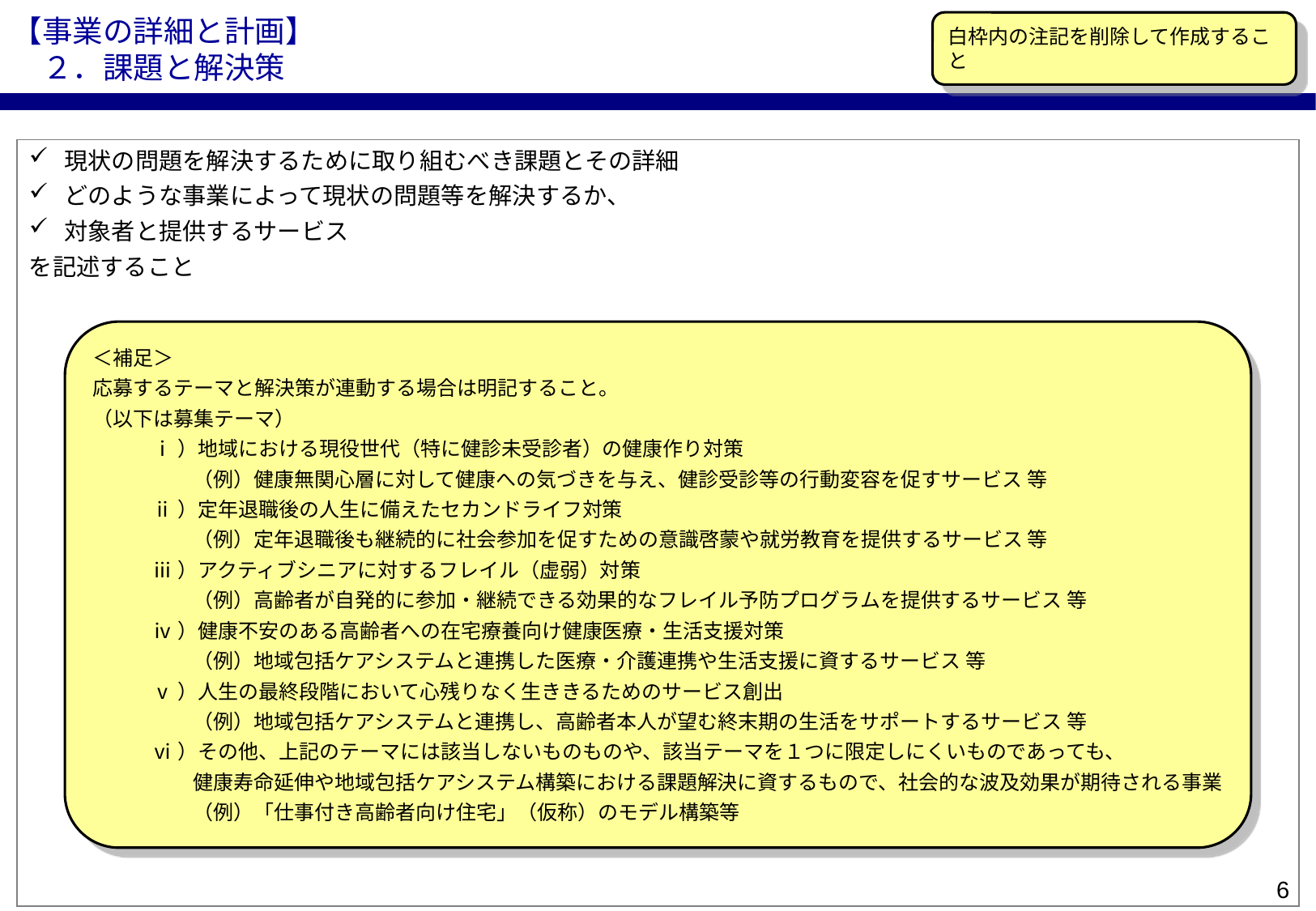

【事業の詳細と計画】
　２．課題と解決策
白枠内の注記を削除して作成すること
現状の問題を解決するために取り組むべき課題とその詳細
どのような事業によって現状の問題等を解決するか、
対象者と提供するサービス
を記述すること
＜補足＞
応募するテーマと解決策が連動する場合は明記すること。
（以下は募集テーマ）
ⅰ）地域における現役世代（特に健診未受診者）の健康作り対策
　　（例）健康無関心層に対して健康への気づきを与え、健診受診等の行動変容を促すサービス 等
ⅱ）定年退職後の人生に備えたセカンドライフ対策
　　（例）定年退職後も継続的に社会参加を促すための意識啓蒙や就労教育を提供するサービス 等
ⅲ）アクティブシニアに対するフレイル（虚弱）対策
　　（例）高齢者が自発的に参加・継続できる効果的なフレイル予防プログラムを提供するサービス 等
ⅳ）健康不安のある高齢者への在宅療養向け健康医療・生活支援対策
　　（例）地域包括ケアシステムと連携した医療・介護連携や生活支援に資するサービス 等
ⅴ）人生の最終段階において心残りなく生ききるためのサービス創出
　　（例）地域包括ケアシステムと連携し、高齢者本人が望む終末期の生活をサポートするサービス 等
ⅵ）その他、上記のテーマには該当しないものものや、該当テーマを１つに限定しにくいものであっても、
　　健康寿命延伸や地域包括ケアシステム構築における課題解決に資するもので、社会的な波及効果が期待される事業
　　（例）「仕事付き高齢者向け住宅」（仮称）のモデル構築等